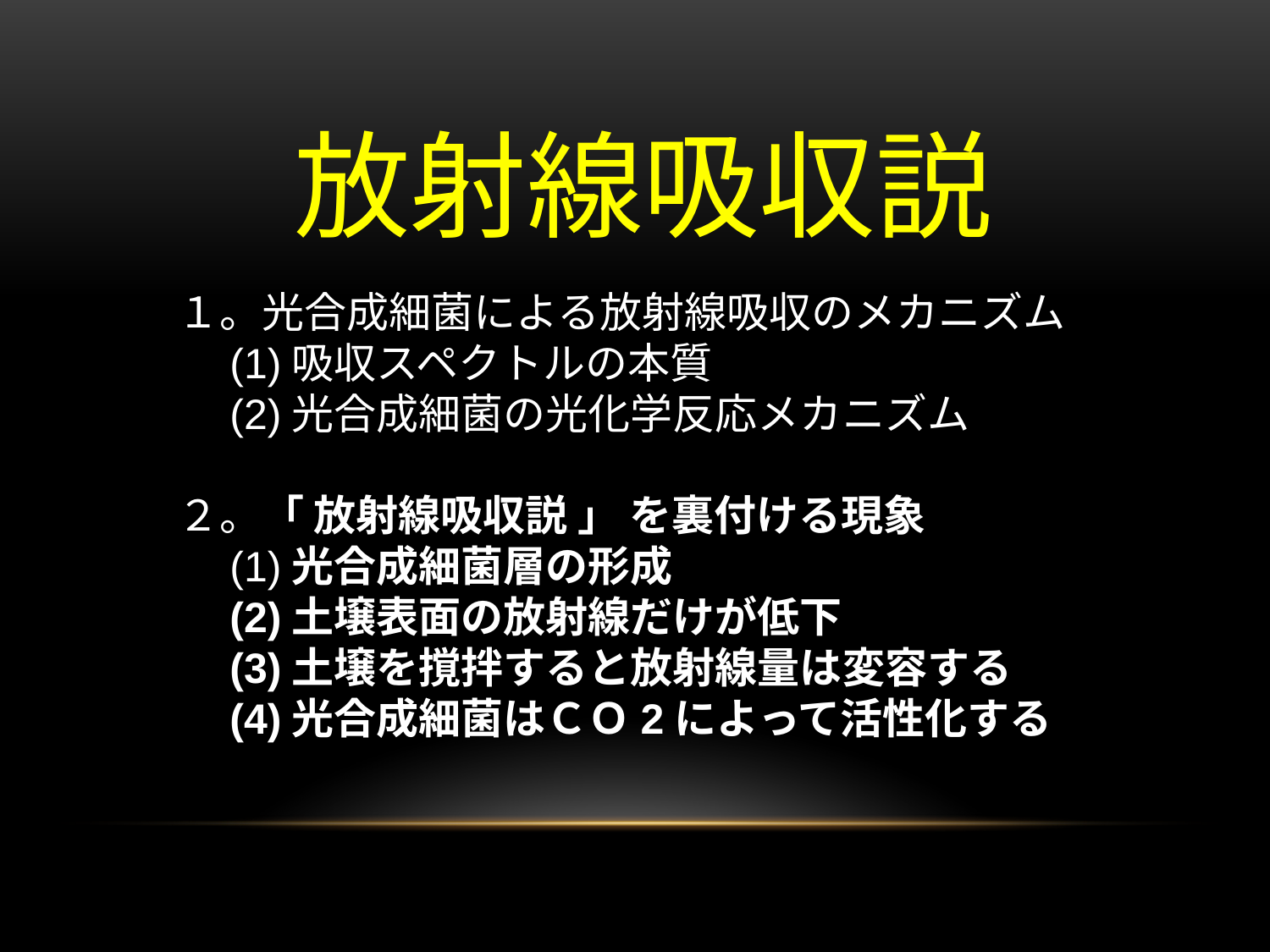

放射線吸収説

１。光合成細菌による放射線吸収のメカニズム
　(1)吸収スペクトルの本質
　(2)光合成細菌の光化学反応メカニズム

２。「 放射線吸収説 」 を裏付ける現象
　(1)光合成細菌層の形成
　(2)土壌表面の放射線だけが低下
　(3)土壌を撹拌すると放射線量は変容する
　(4)光合成細菌はＣＯ2によって活性化する